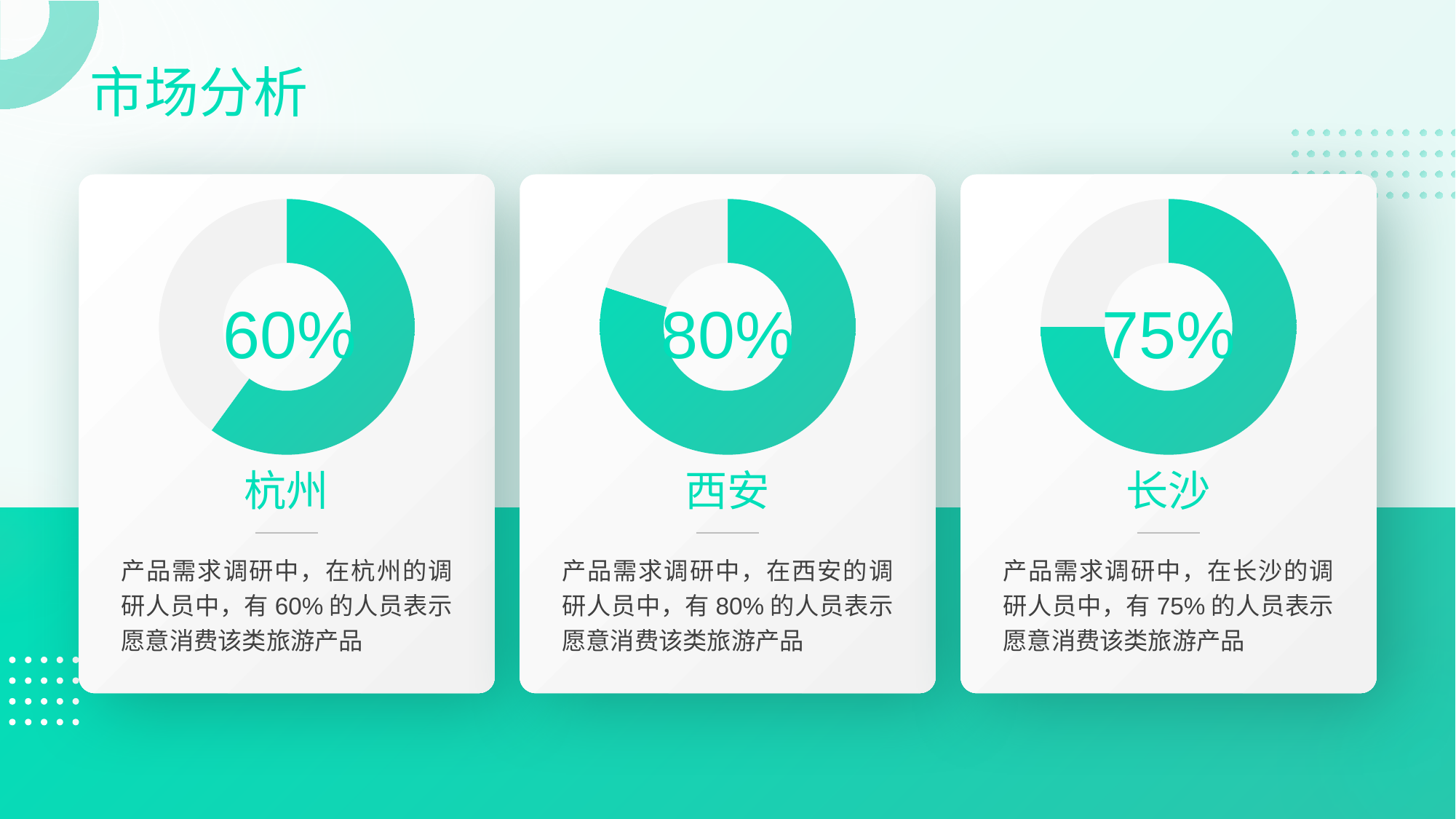

# 市场分析

### Chart

| Category | 销售额 |
|---|---|
| 占比 | 0.6 |
| 无需改变 | 0.4 |

### Chart

| Category | 销售额 |
|---|---|
| 占比 | 0.8 |
| 无需改变 | 0.19999999999999996 |

### Chart

| Category | 销售额 |
|---|---|
| 占比 | 0.75 |
| 无需改变 | 0.25 |
60%
80%
75%
杭州
西安
长沙
产品需求调研中，在杭州的调研人员中，有60%的人员表示愿意消费该类旅游产品
产品需求调研中，在西安的调研人员中，有80%的人员表示愿意消费该类旅游产品
产品需求调研中，在长沙的调研人员中，有75%的人员表示愿意消费该类旅游产品